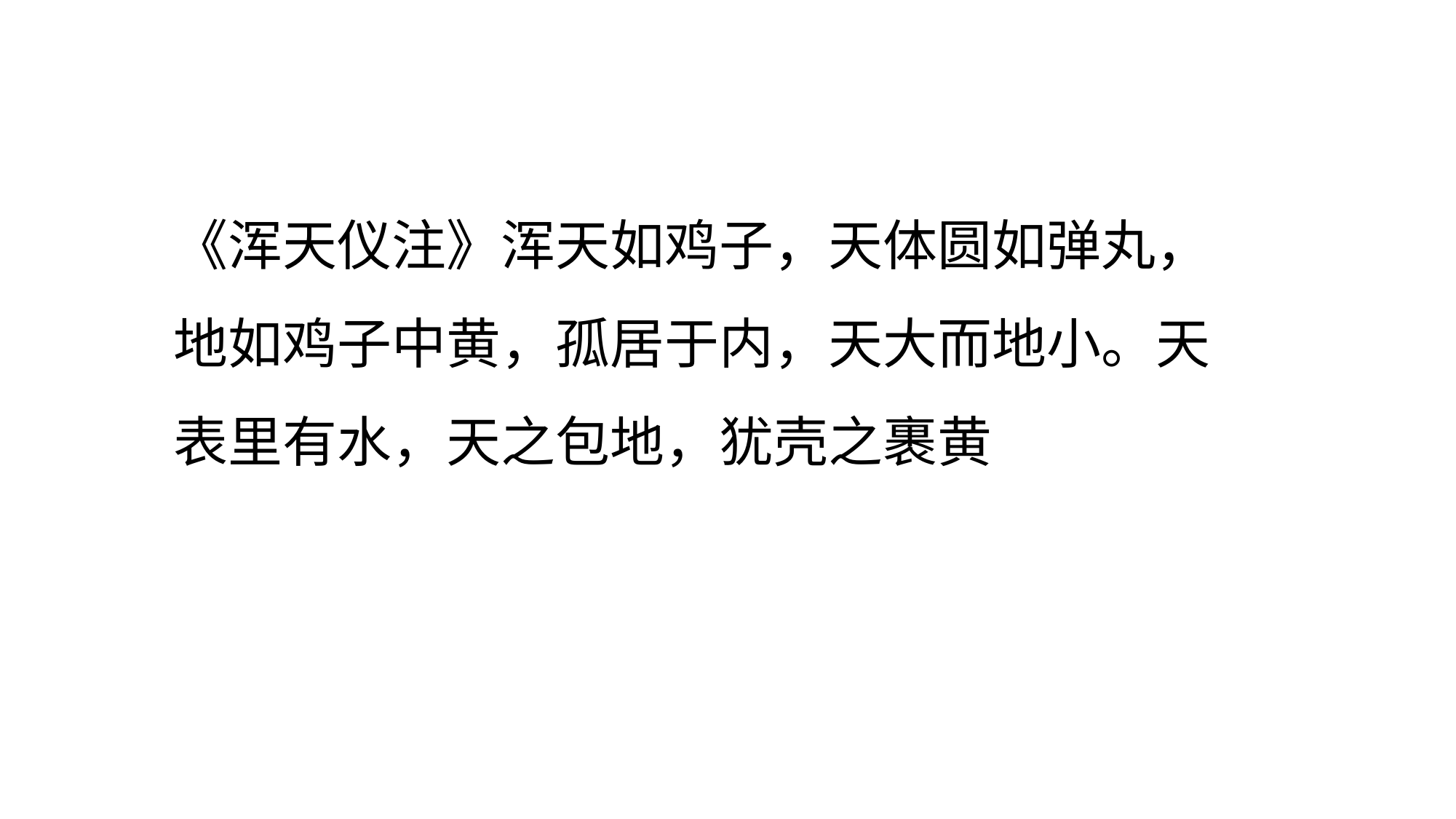

《浑天仪注》浑天如鸡子，天体圆如弹丸，地如鸡子中黄，孤居于内，天大而地小。天表里有水，天之包地，犹壳之裹黄